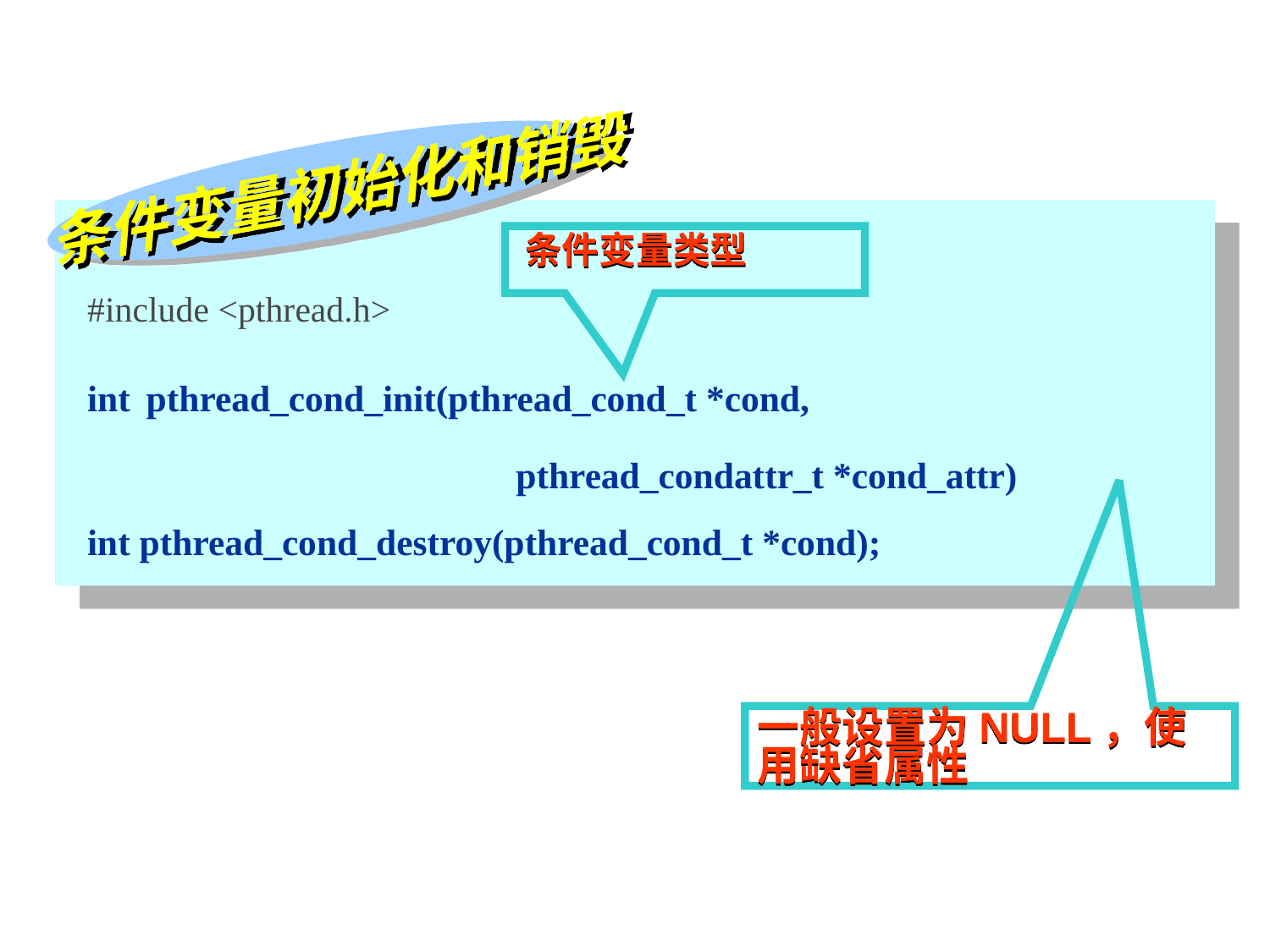

条件变量初始化和销毁

#include <pthread.h>
int pthread_cond_init(pthread_cond_t *cond, 						pthread_condattr_t *cond_attr)

条件变量类型
int pthread_cond_destroy(pthread_cond_t *cond);

一般设置为NULL，使用缺省属性